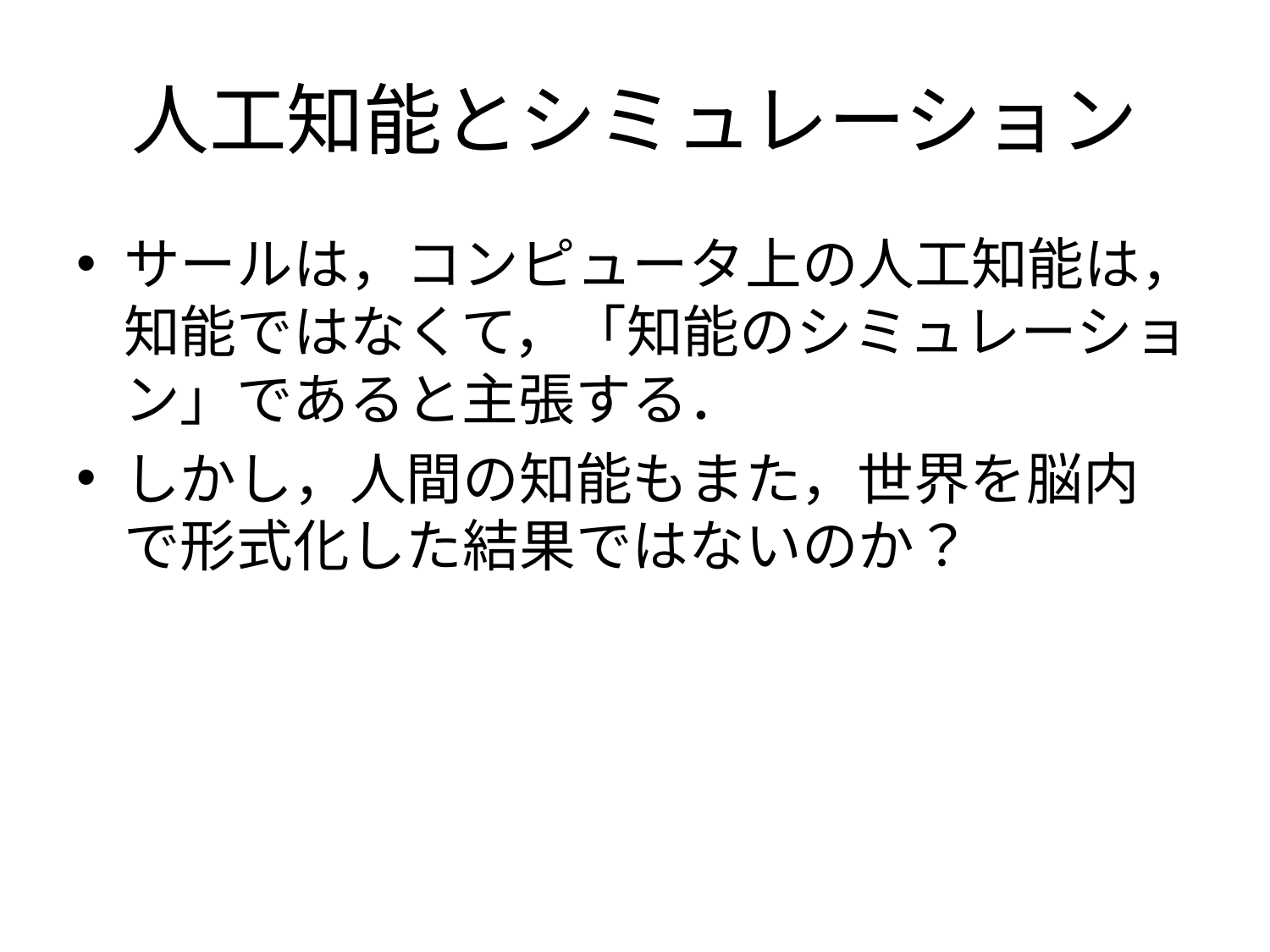

# 人工知能とシミュレーション
サールは，コンピュータ上の人工知能は，知能ではなくて，「知能のシミュレーション」であると主張する．
しかし，人間の知能もまた，世界を脳内で形式化した結果ではないのか？